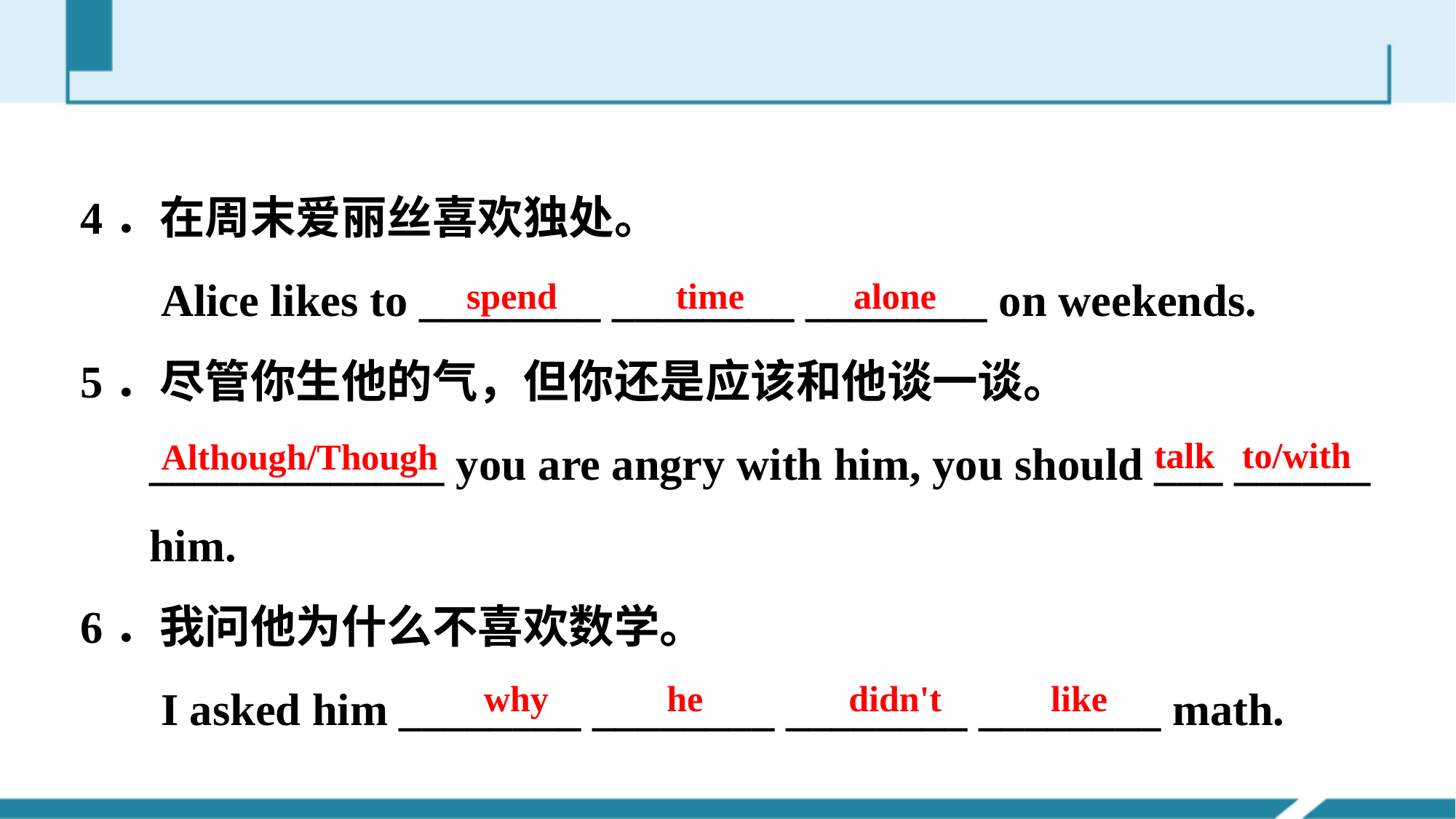

4．在周末爱丽丝喜欢独处。
       Alice likes to ________ ________ ________ on weekends.
5．尽管你生他的气，但你还是应该和他谈一谈。
      _____________ you are angry with him, you should ___ ______
      him.
6．我问他为什么不喜欢数学。
       I asked him ________ ________ ________ ________ math.
spend             time            alone
talk   to/with
Although/Though
why             he                didn't            like